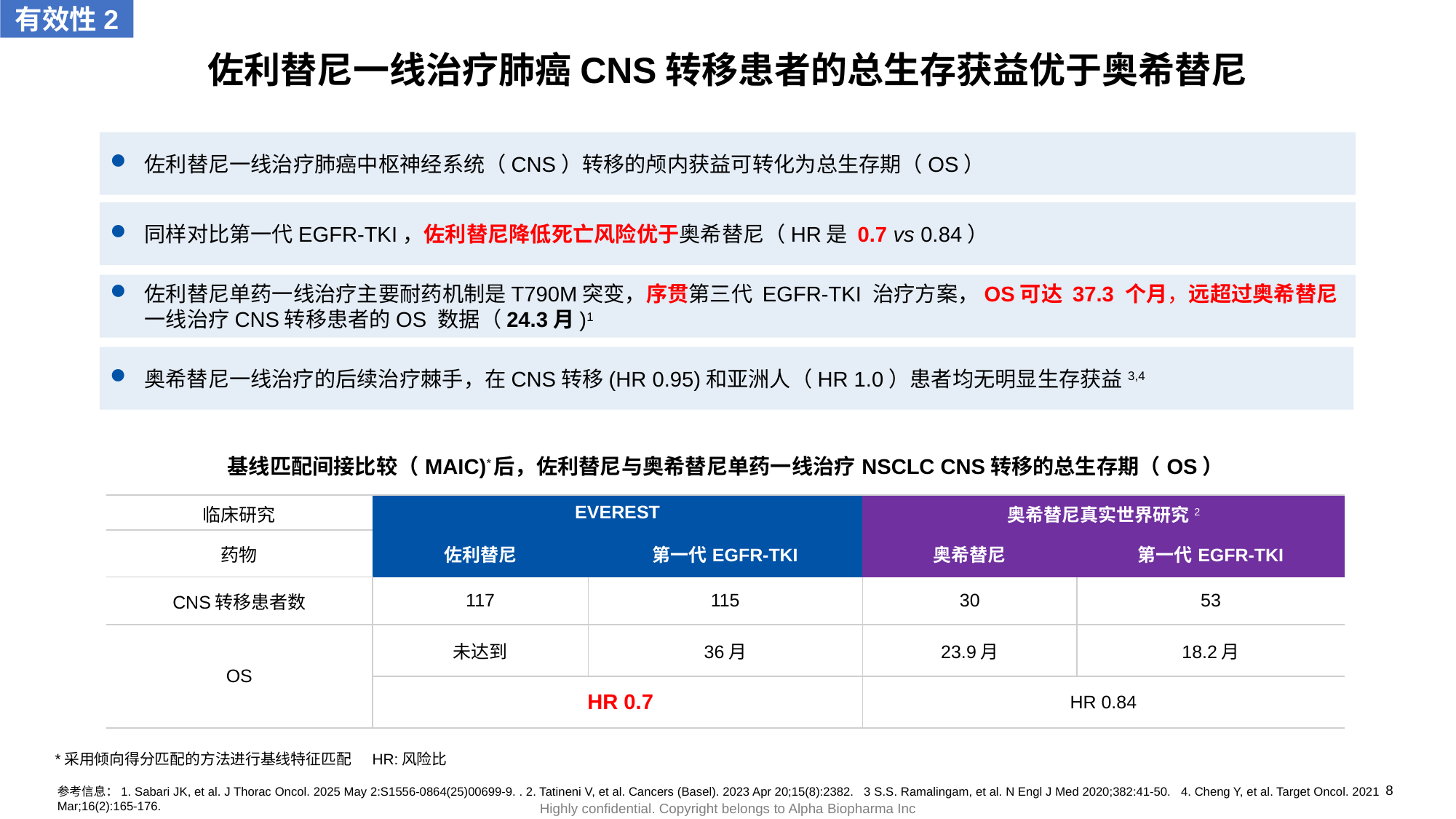

有效性2

佐利替尼一线治疗肺癌CNS转移患者的总生存获益优于奥希替尼
佐利替尼一线治疗肺癌中枢神经系统（CNS）转移的颅内获益可转化为总生存期（OS）
同样对比第一代EGFR-TKI，佐利替尼降低死亡风险优于奥希替尼（HR是 0.7 vs 0.84）
佐利替尼单药一线治疗主要耐药机制是T790M突变，序贯第三代 EGFR-TKI 治疗方案，OS可达 37.3 个月，远超过奥希替尼一线治疗CNS转移患者的OS 数据（24.3月)1
奥希替尼一线治疗的后续治疗棘手，在CNS转移(HR 0.95)和亚洲人（HR 1.0）患者均无明显生存获益3,4
| 基线匹配间接比较（MAIC)\*后，佐利替尼与奥希替尼单药一线治疗NSCLC CNS转移的总生存期（OS） |  |  |  |  |
| --- | --- | --- | --- | --- |
| 临床研究 | EVEREST |  | 奥希替尼真实世界研究2 |  |
| 药物 | 佐利替尼 | 第一代EGFR-TKI | 奥希替尼 | 第一代EGFR-TKI |
| CNS转移患者数 | 117 | 115 | 30 | 53 |
| OS | 未达到 | 36月 | 23.9月 | 18.2月 |
|  | HR 0.7 |  | HR 0.84 |  |
*采用倾向得分匹配的方法进行基线特征匹配     HR:风险比
参考信息：1. Sabari JK, et al. J Thorac Oncol. 2025 May 2:S1556-0864(25)00699-9. . 2. Tatineni V, et al. Cancers (Basel). 2023 Apr 20;15(8):2382.   3 S.S. Ramalingam, et al. N Engl J Med 2020;382:41-50.   4. Cheng Y, et al. Target Oncol. 2021 Mar;16(2):165-176.